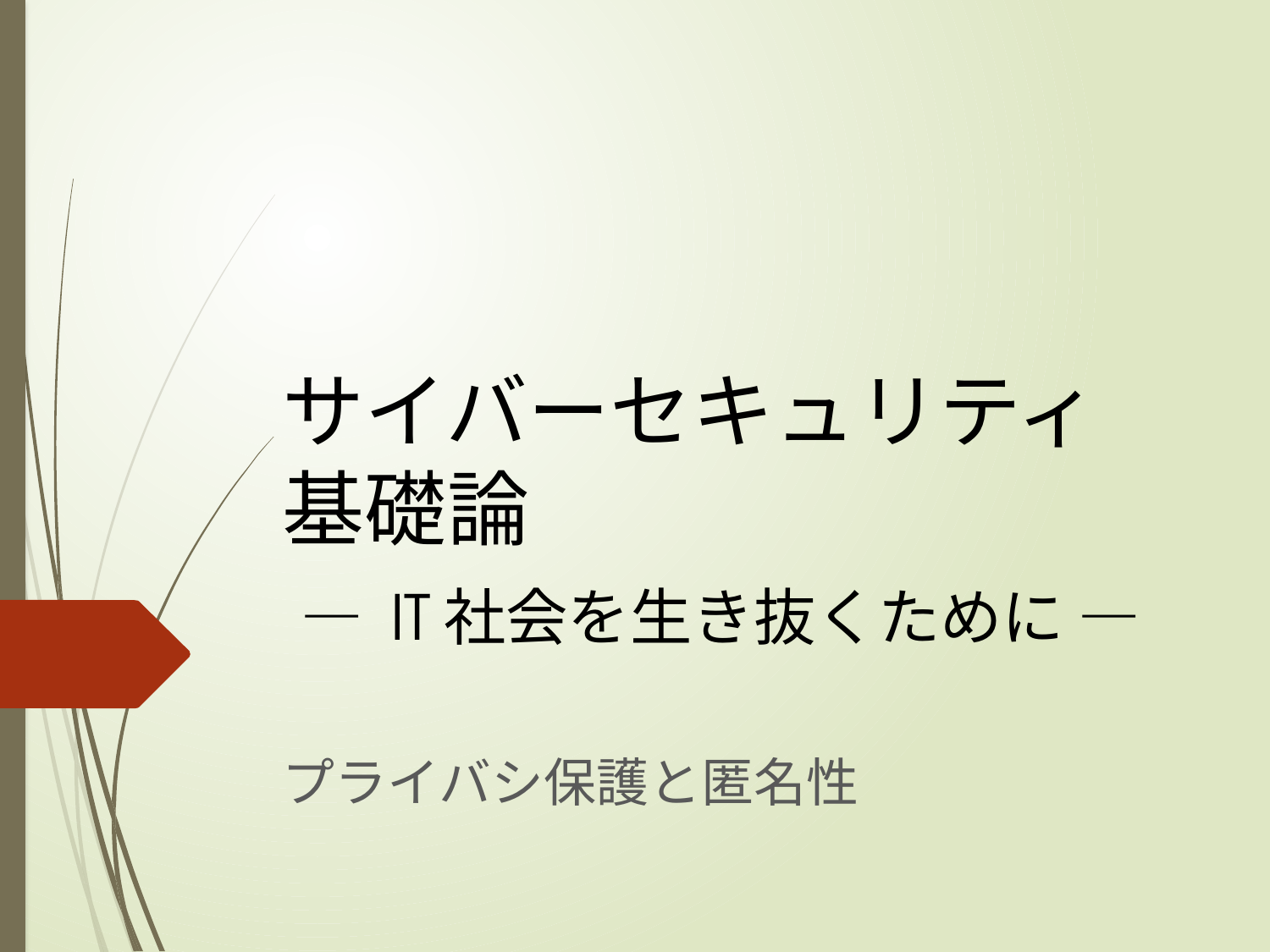

# サイバーセキュリティ基礎論 ― IT社会を生き抜くために ―

プライバシ保護と匿名性